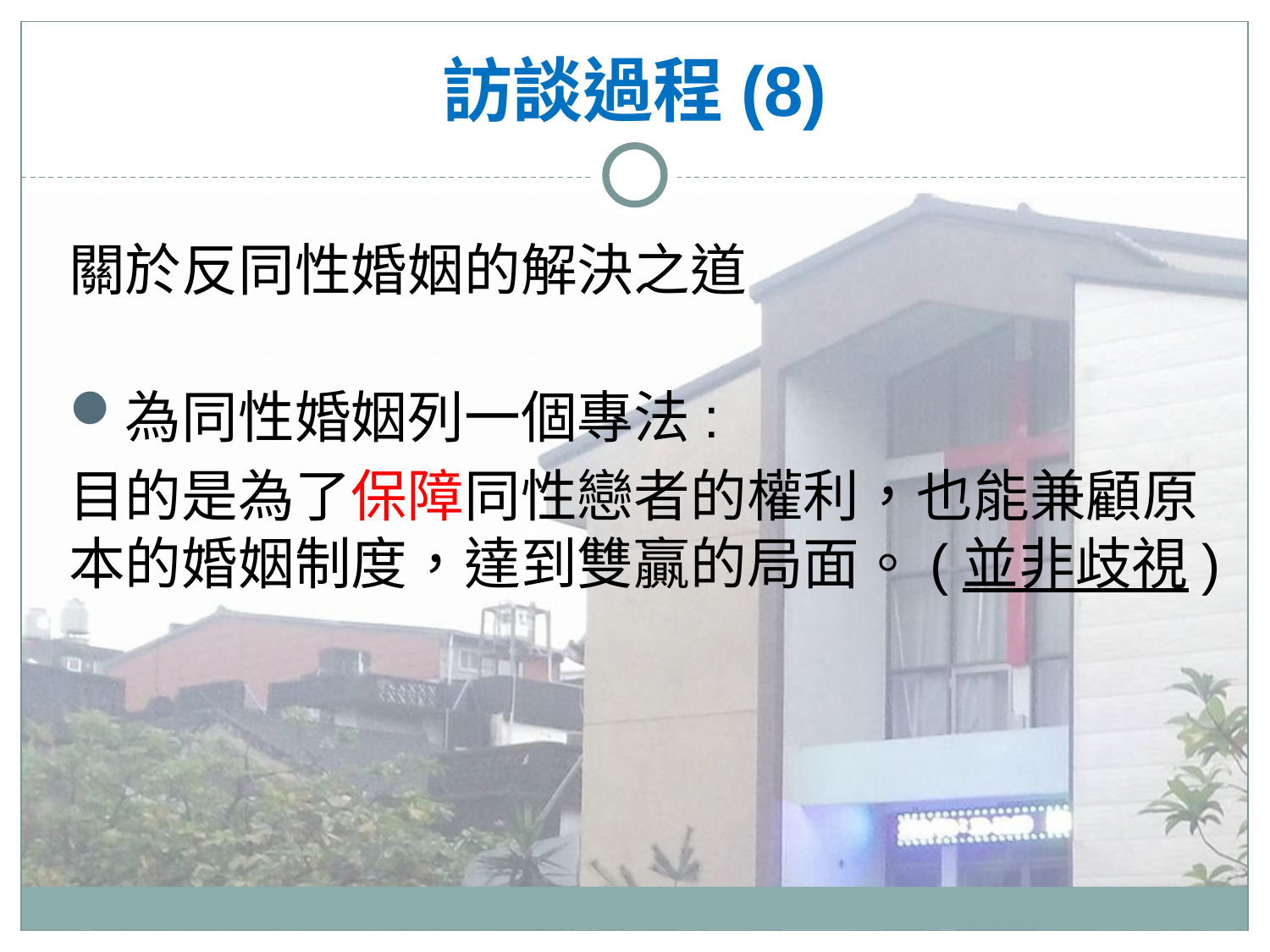

# 訪談過程(8)
關於反同性婚姻的解決之道

為同性婚姻列一個專法:
目的是為了保障同性戀者的權利，也能兼顧原本的婚姻制度，達到雙贏的局面。(並非歧視)